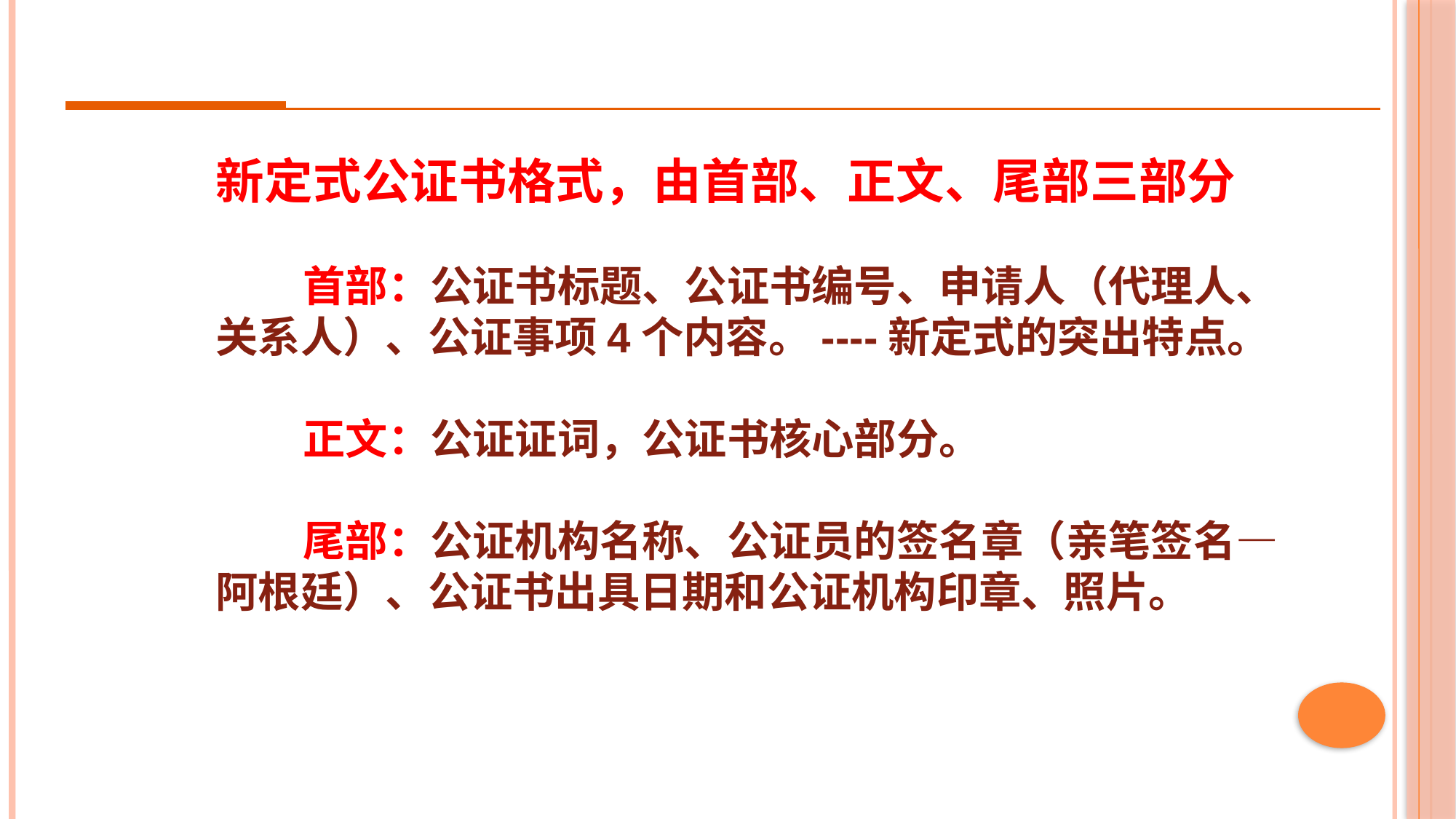

新定式公证书格式，由首部、正文、尾部三部分

        首部：公证书标题、公证书编号、申请人（代理人、关系人）、公证事项4个内容。----新定式的突出特点。

        正文：公证证词，公证书核心部分。

        尾部：公证机构名称、公证员的签名章（亲笔签名—阿根廷）、公证书出具日期和公证机构印章、照片。